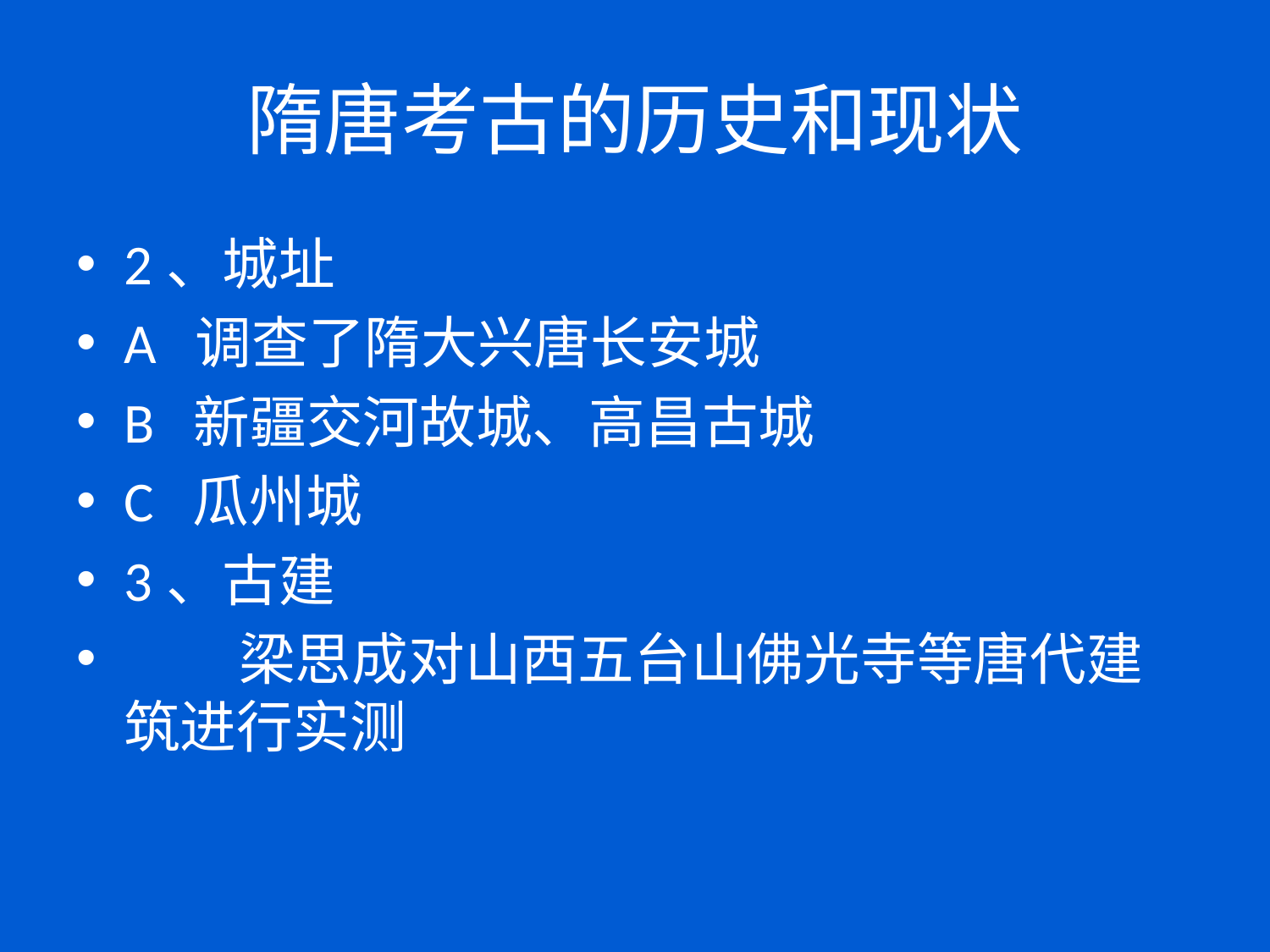

# 隋唐考古的历史和现状
2、城址
A  调查了隋大兴唐长安城
B  新疆交河故城、高昌古城
C  瓜州城
3、古建
        梁思成对山西五台山佛光寺等唐代建筑进行实测